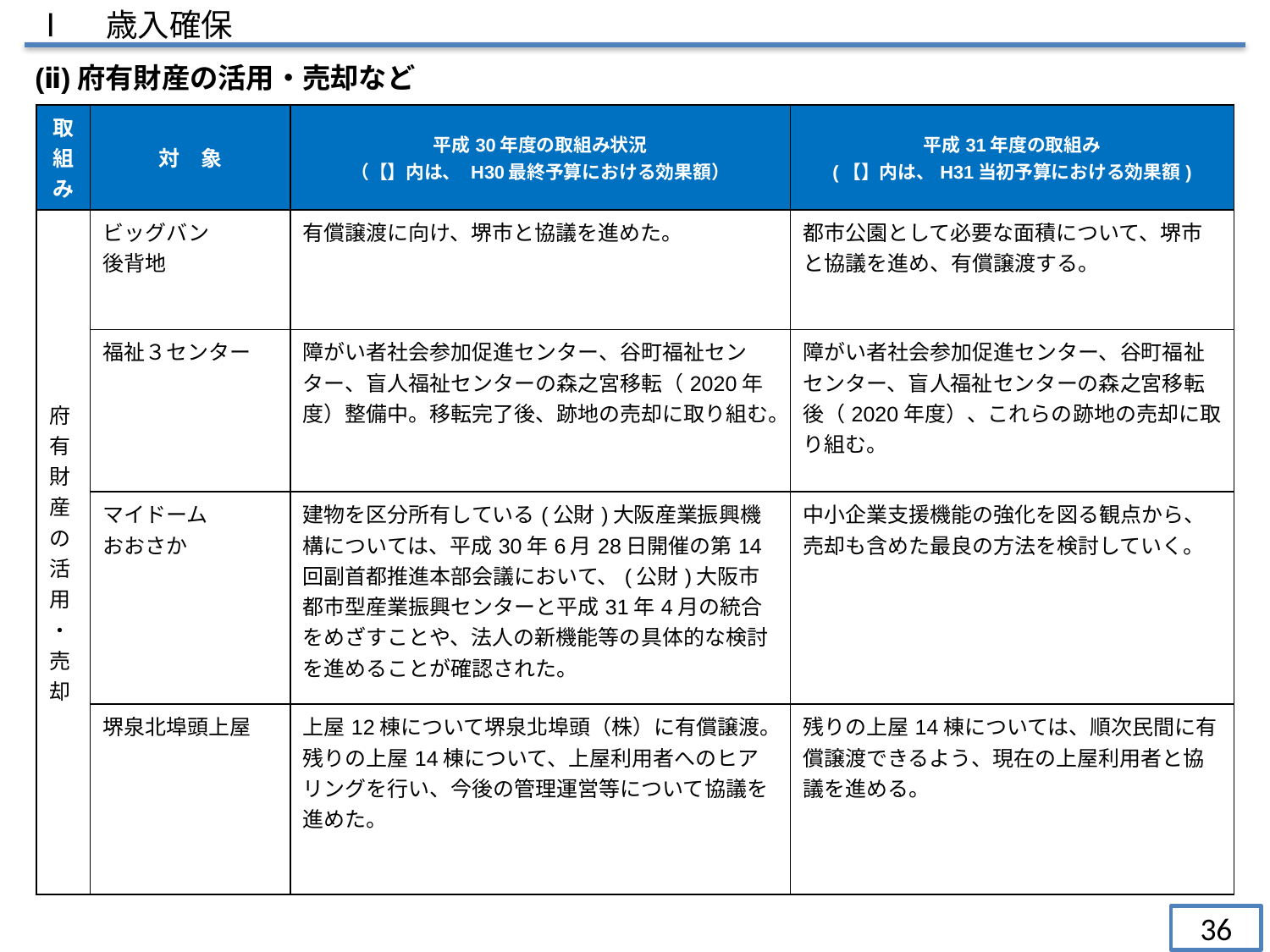

Ⅰ　歳入確保
(ⅱ)府有財産の活用・売却など
| 取組 み | 対　象 | 平成30年度の取組み状況 （【】内は、 H30最終予算における効果額） | 平成31年度の取組み (【】内は、H31当初予算における効果額) |
| --- | --- | --- | --- |
| 府有財産の活用・売却 | ビッグバン 後背地 | 有償譲渡に向け、堺市と協議を進めた。 | 都市公園として必要な面積について、堺市と協議を進め、有償譲渡する。 |
|  | 福祉３センター | 障がい者社会参加促進センター、谷町福祉センター、盲人福祉センターの森之宮移転（2020年度）整備中。移転完了後、跡地の売却に取り組む。 | 障がい者社会参加促進センター、谷町福祉センター、盲人福祉センターの森之宮移転後（2020年度）、これらの跡地の売却に取り組む。 |
|  | マイドーム おおさか | 建物を区分所有している(公財)大阪産業振興機構については、平成30年6月28日開催の第14回副首都推進本部会議において、(公財)大阪市都市型産業振興センターと平成31年4月の統合をめざすことや、法人の新機能等の具体的な検討を進めることが確認された。 | 中小企業支援機能の強化を図る観点から、売却も含めた最良の方法を検討していく。 |
|  | 堺泉北埠頭上屋 | 上屋12棟について堺泉北埠頭（株）に有償譲渡。 残りの上屋14棟について、上屋利用者へのヒアリングを行い、今後の管理運営等について協議を進めた。 | 残りの上屋14棟については、順次民間に有償譲渡できるよう、現在の上屋利用者と協議を進める。 |
36